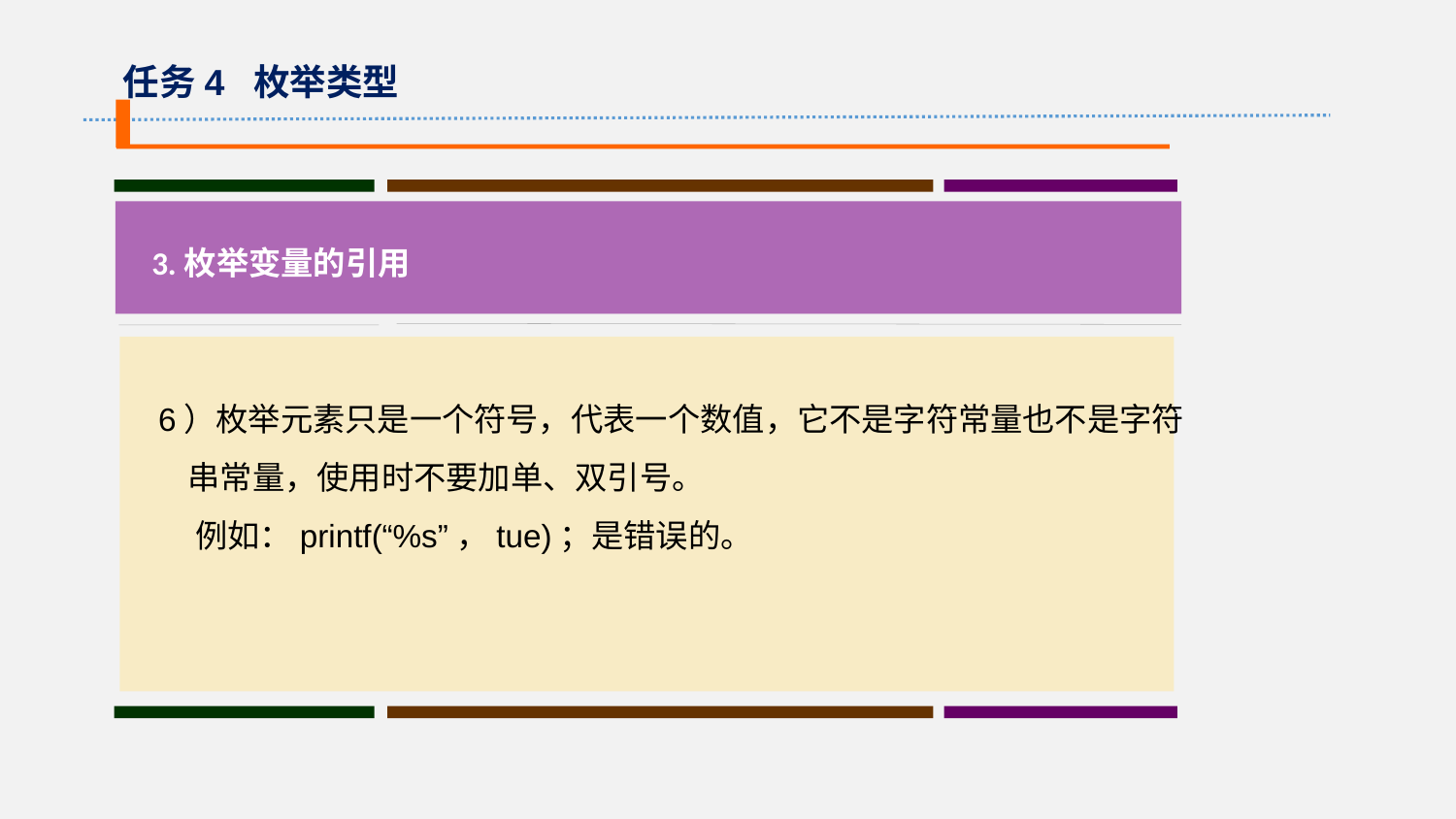

任务4  枚举类型

3.枚举变量的引用

6）枚举元素只是一个符号，代表一个数值，它不是字符常量也不是字符
   串常量，使用时不要加单、双引号。
    例如：printf(“%s”，tue)；是错误的。